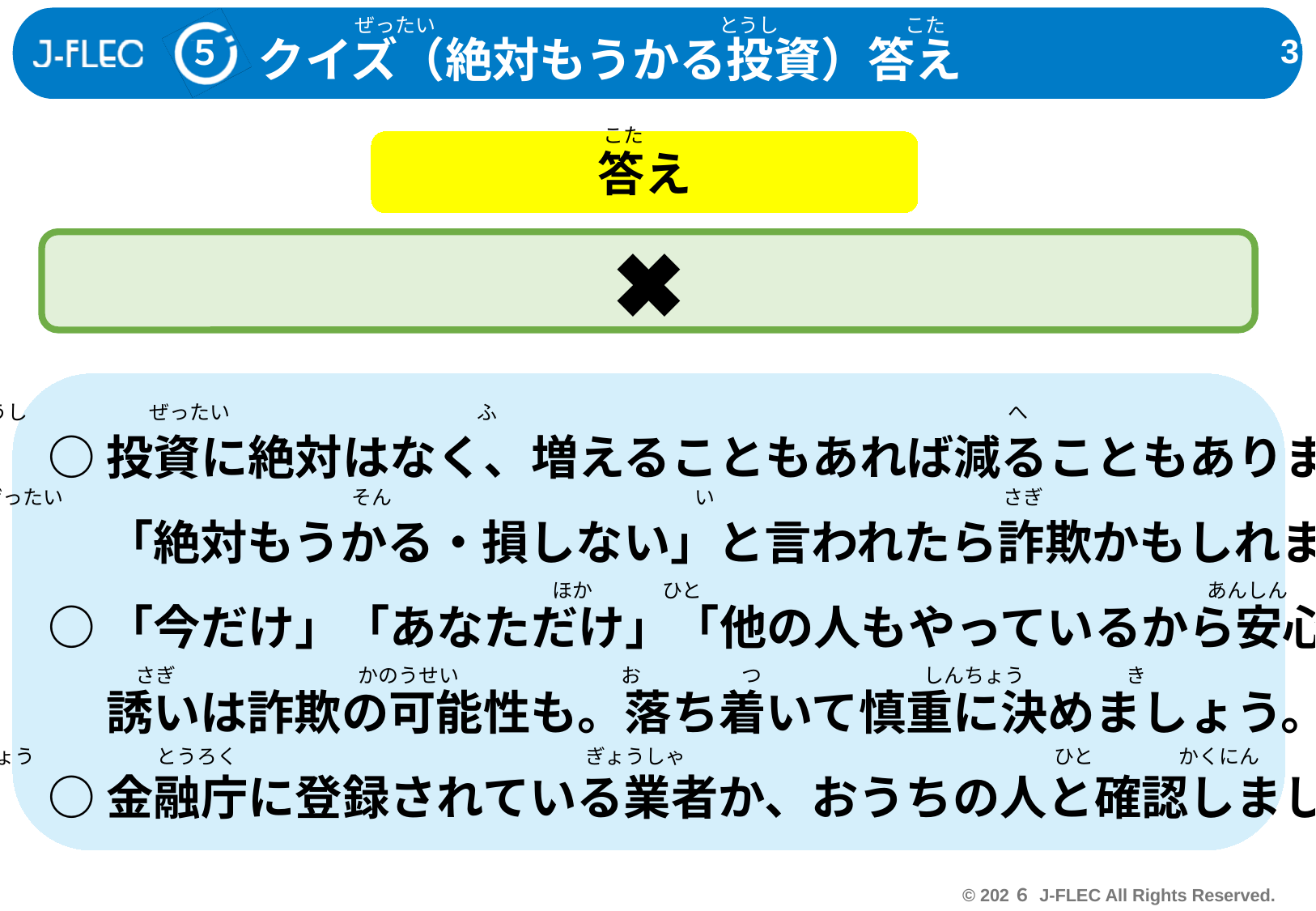

ぜったい　　　　　　　　　　　　　　とうし　　　　　　 こた
クイズ（絶対もうかる投資）答え
５
こた
答え
✖
○投資に絶対はなく、増えることもあれば減ることもあります。
　 「絶対もうかる・損しない」と言われたら詐欺かもしれません。
○「今だけ」「あなただけ」「他の人もやっているから安心」といった
　 誘いは詐欺の可能性も。落ち着いて慎重に決めましょう。
○金融庁に登録されている業者か、おうちの人と確認しましょう。
とうし　　　　　　ぜったい　　　　　　　　　　　　 ふ　　　　　　　　　　　　　　　　　　　　　　　　　 へ
ぜったい　　　　　　　　　　　　　　 そん　　　　　　　　　　　　　　　い　　　　　　　　　　　　　　 さぎ
いま　　　　　　　　　　　　　　　　　　　　　　　　　　　　　ほか　　　  ひと　　　　　　　　　　　　　　　　　　　　　　　　　あんしん
さそ　　　　　　　　　さぎ　　　　　　　　　かのうせい　　　　　　　　お　　　　　つ　　　　　　　　しんちょう　　　　　き
きんゆうちょう　　　　　　とうろく　　　　　　　　　　　　　　　　　 ぎょうしゃ　　　　　　　　　　　　　　　　　　 ひと　　　　 かくにん